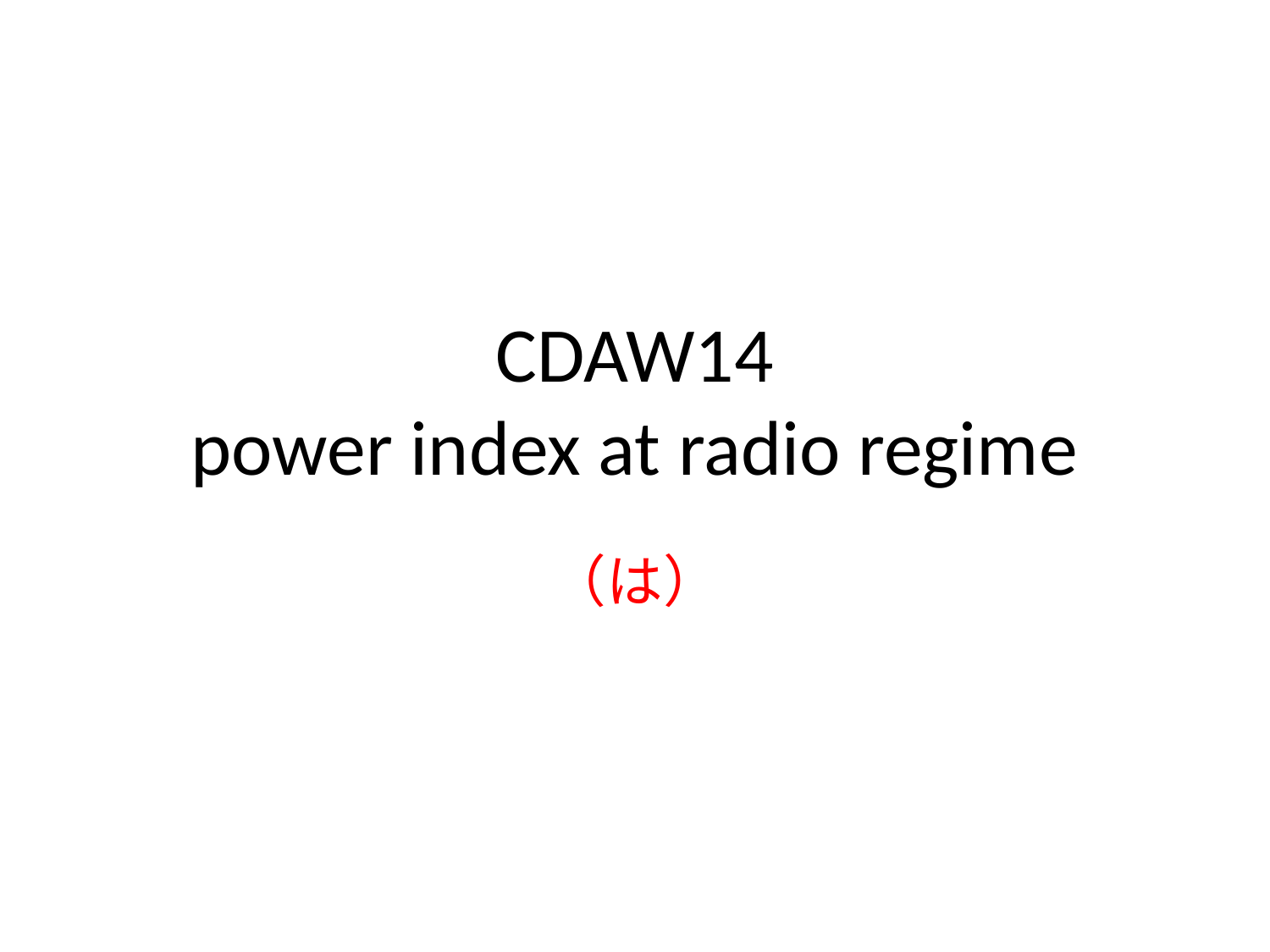

# CDAW14 power index at radio regime
（は）